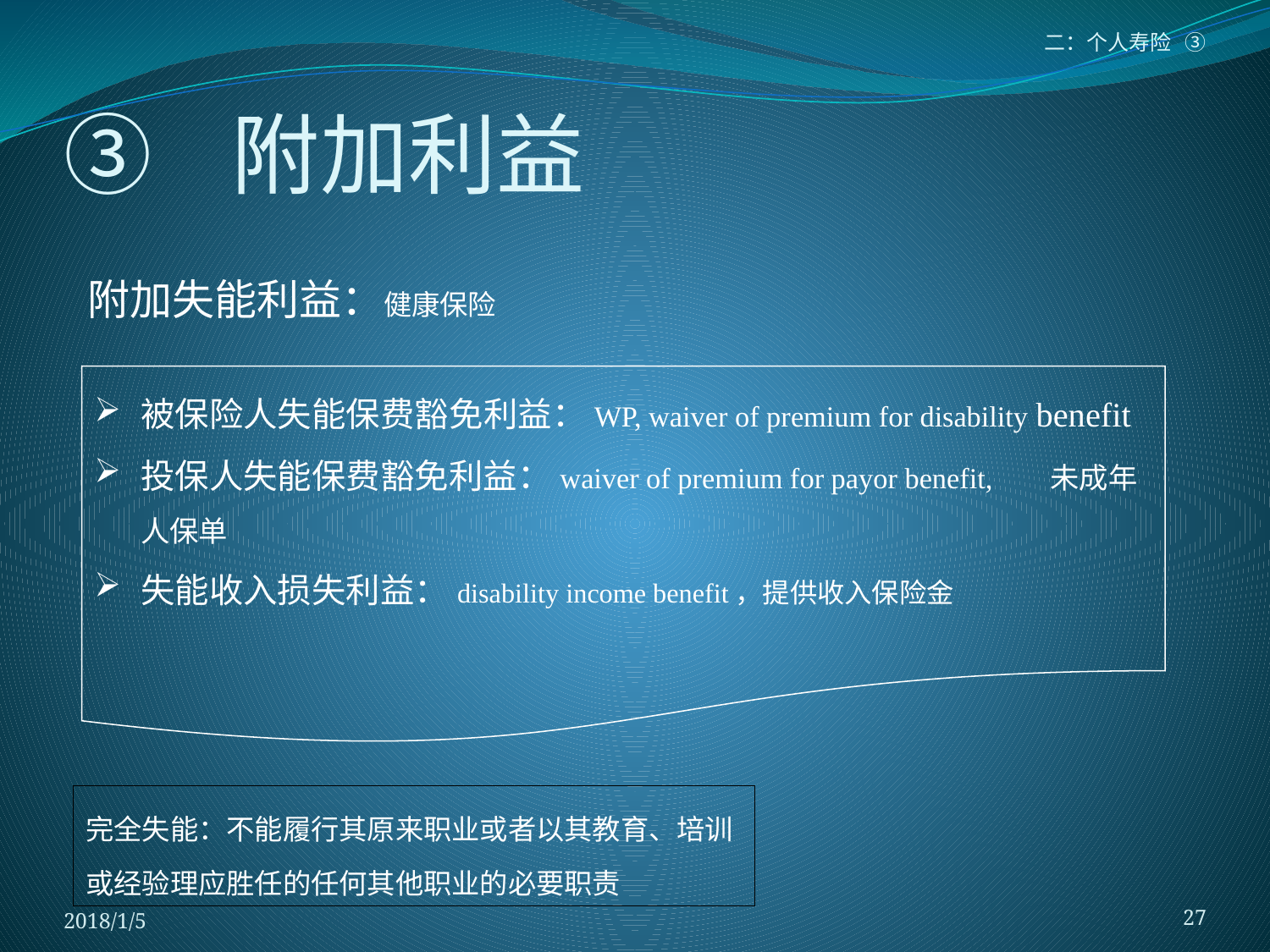

二：个人寿险   ③
# ③   附加利益
附加失能利益：健康保险
被保险人失能保费豁免利益：WP, waiver of premium for disability benefit
投保人失能保费豁免利益：waiver of premium for payor benefit,       未成年人保单
失能收入损失利益：disability income benefit，提供收入保险金

完全失能：不能履行其原来职业或者以其教育、培训或经验理应胜任的任何其他职业的必要职责
2018/1/5
27